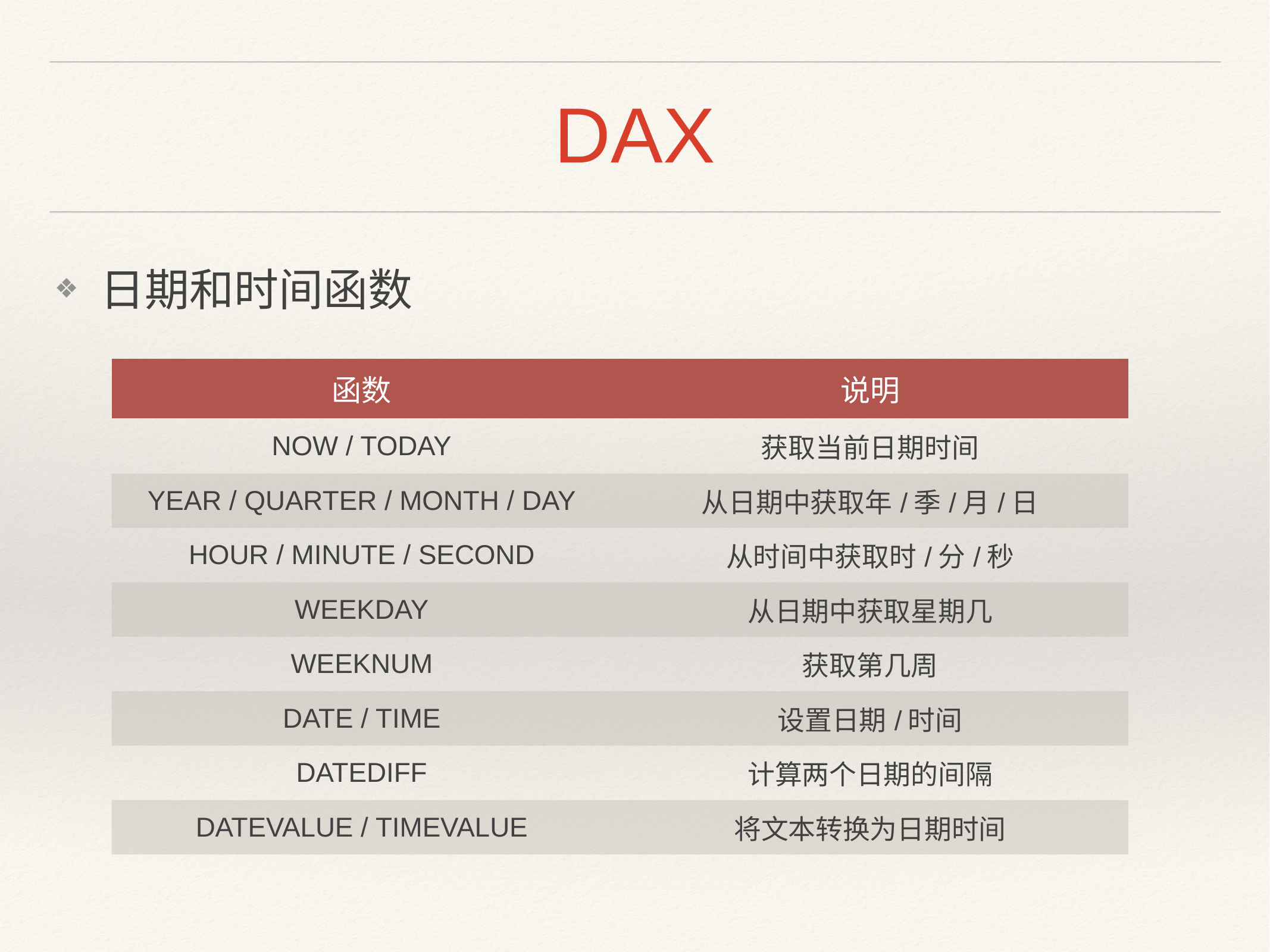

# DAX
日期和时间函数
| 函数 | 说明 |
| --- | --- |
| NOW / TODAY | 获取当前日期时间 |
| YEAR / QUARTER / MONTH / DAY | 从日期中获取年/季/月/日 |
| HOUR / MINUTE / SECOND | 从时间中获取时/分/秒 |
| WEEKDAY | 从日期中获取星期几 |
| WEEKNUM | 获取第几周 |
| DATE / TIME | 设置日期/时间 |
| DATEDIFF | 计算两个日期的间隔 |
| DATEVALUE / TIMEVALUE | 将文本转换为日期时间 |